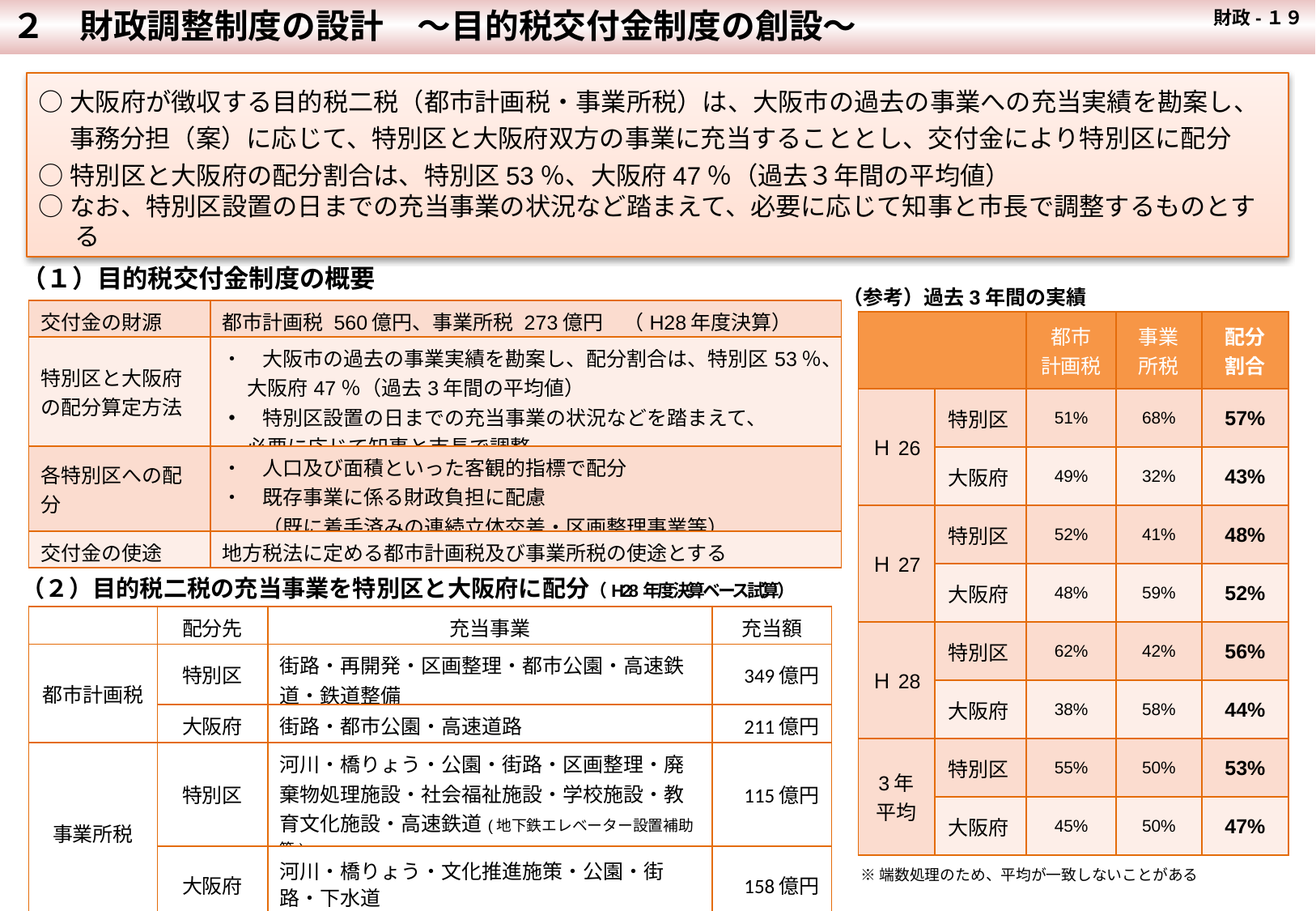

２　財政調整制度の設計　～目的税交付金制度の創設～
 財政-１９
○大阪府が徴収する目的税二税（都市計画税・事業所税）は、大阪市の過去の事業への充当実績を勘案し、
　 事務分担（案）に応じて、特別区と大阪府双方の事業に充当することとし、交付金により特別区に配分
○特別区と大阪府の配分割合は、特別区53％、大阪府47％（過去３年間の平均値）
○なお、特別区設置の日までの充当事業の状況など踏まえて、必要に応じて知事と市長で調整するものとする
（１）目的税交付金制度の概要
（参考）過去3年間の実績
| 交付金の財源 | 都市計画税 560億円、事業所税 273億円　（H28年度決算） |
| --- | --- |
| 特別区と大阪府の配分算定方法 | ・　大阪市の過去の事業実績を勘案し、配分割合は、特別区53％、 　 大阪府47％（過去3年間の平均値） ・　特別区設置の日までの充当事業の状況などを踏まえて、 　 必要に応じて知事と市長で調整 |
| 各特別区への配分 | ・　人口及び面積といった客観的指標で配分 ・　既存事業に係る財政負担に配慮 　　（既に着手済みの連続立体交差・区画整理事業等） |
| 交付金の使途 | 地方税法に定める都市計画税及び事業所税の使途とする |
|  |  | 都市 計画税 | 事業 所税 | 配分 割合 |
| --- | --- | --- | --- | --- |
| Ｈ26 | 特別区 | 51% | 68% | 57% |
|  | 大阪府 | 49% | 32% | 43% |
| Ｈ27 | 特別区 | 52% | 41% | 48% |
|  | 大阪府 | 48% | 59% | 52% |
| Ｈ28 | 特別区 | 62% | 42% | 56% |
|  | 大阪府 | 38% | 58% | 44% |
| 3年 平均 | 特別区 | 55% | 50% | 53% |
|  | 大阪府 | 45% | 50% | 47% |
（２）目的税二税の充当事業を特別区と大阪府に配分（H28年度決算ベース試算）
|  | 配分先 | 充当事業 | 充当額 |
| --- | --- | --- | --- |
| 都市計画税 | 特別区 | 街路・再開発・区画整理・都市公園・高速鉄道・鉄道整備 | 349億円 |
|  | 大阪府 | 街路・都市公園・高速道路 | 211億円 |
| 事業所税 | 特別区 | 河川・橋りょう・公園・街路・区画整理・廃棄物処理施設・社会福祉施設・学校施設・教育文化施設・高速鉄道(地下鉄エレベーター設置補助等) | 115億円 |
|  | 大阪府 | 河川・橋りょう・文化推進施策・公園・街路・下水道 | 158億円 |
※端数処理のため、平均が一致しないことがある